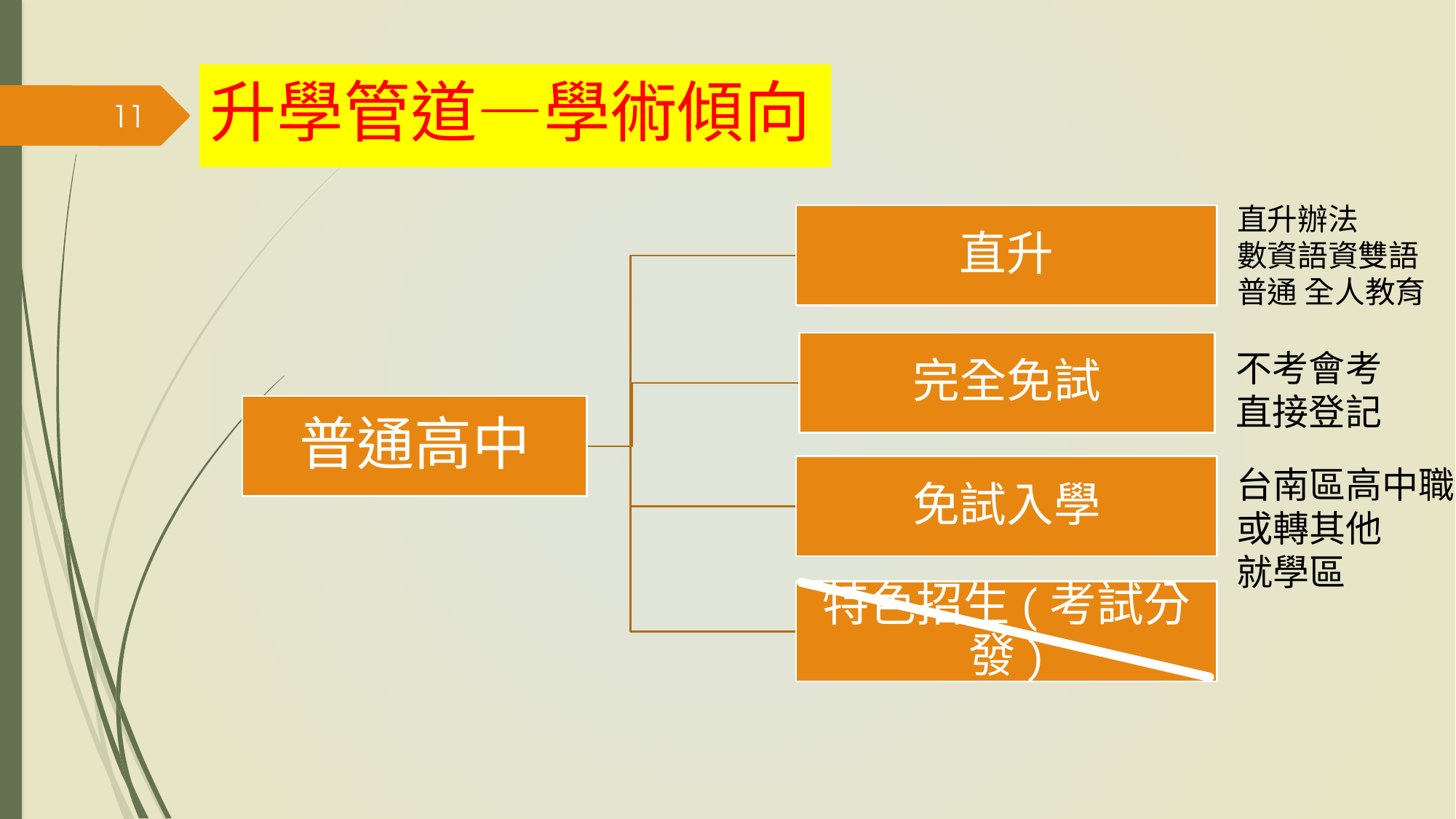

升學管道—學術傾向
11

普通高中
直升
完全免試
免試入學
特色招生(考試分發)
直升辦法
數資語資雙語
普通 全人教育
不考會考
直接登記
台南區高中職
或轉其他
就學區